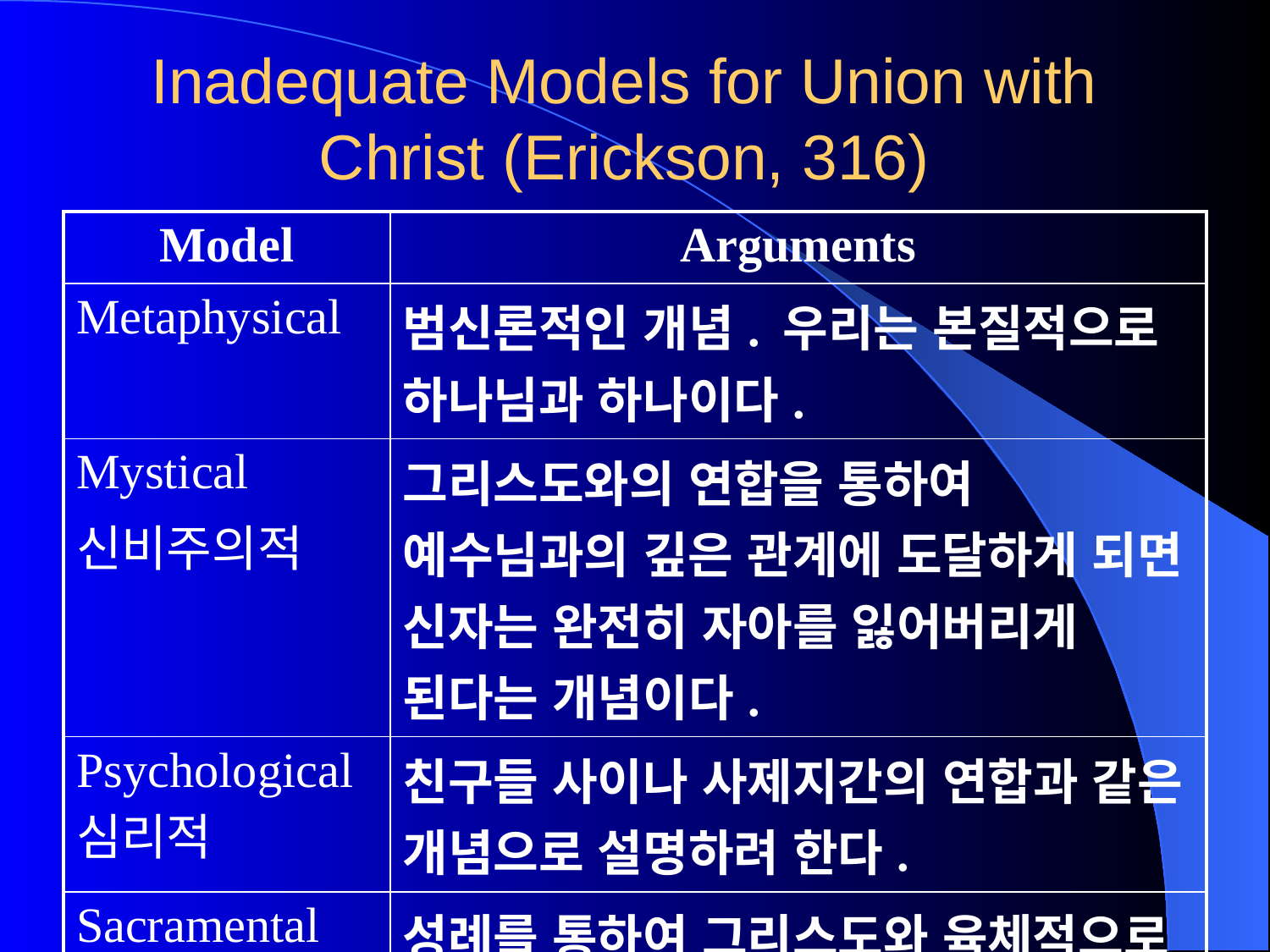

# Inadequate Models for Union with Christ (Erickson, 316)
| Model | Arguments |
| --- | --- |
| Metaphysical | 범신론적인 개념. 우리는 본질적으로 하나님과 하나이다. |
| Mystical 신비주의적 | 그리스도와의 연합을 통하여 예수님과의 깊은 관계에 도달하게 되면 신자는 완전히 자아를 잃어버리게 된다는 개념이다. |
| Psychological 심리적 | 친구들 사이나 사제지간의 연합과 같은 개념으로 설명하려 한다. |
| Sacramental 성례적 | 성례를 통하여 그리스도와 육체적으로 연합한다. |